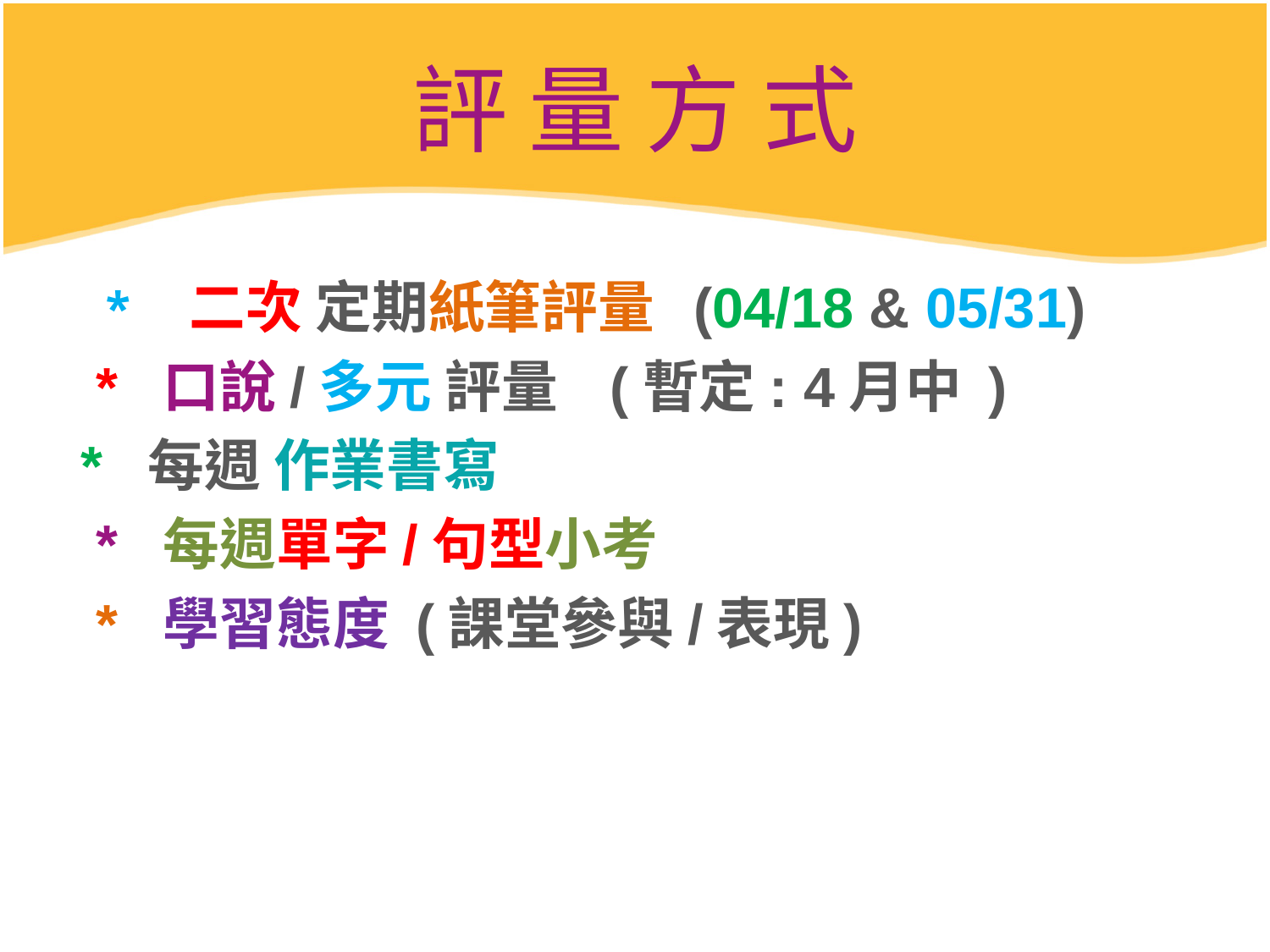

# 評 量 方 式
  *    二次 定期紙筆評量  (04/18 & 05/31)
 *  口說/多元 評量   (暫定: 4月中 )
*  每週 作業書寫
 *  每週單字/句型小考
 *  學習態度 (課堂參與/表現)